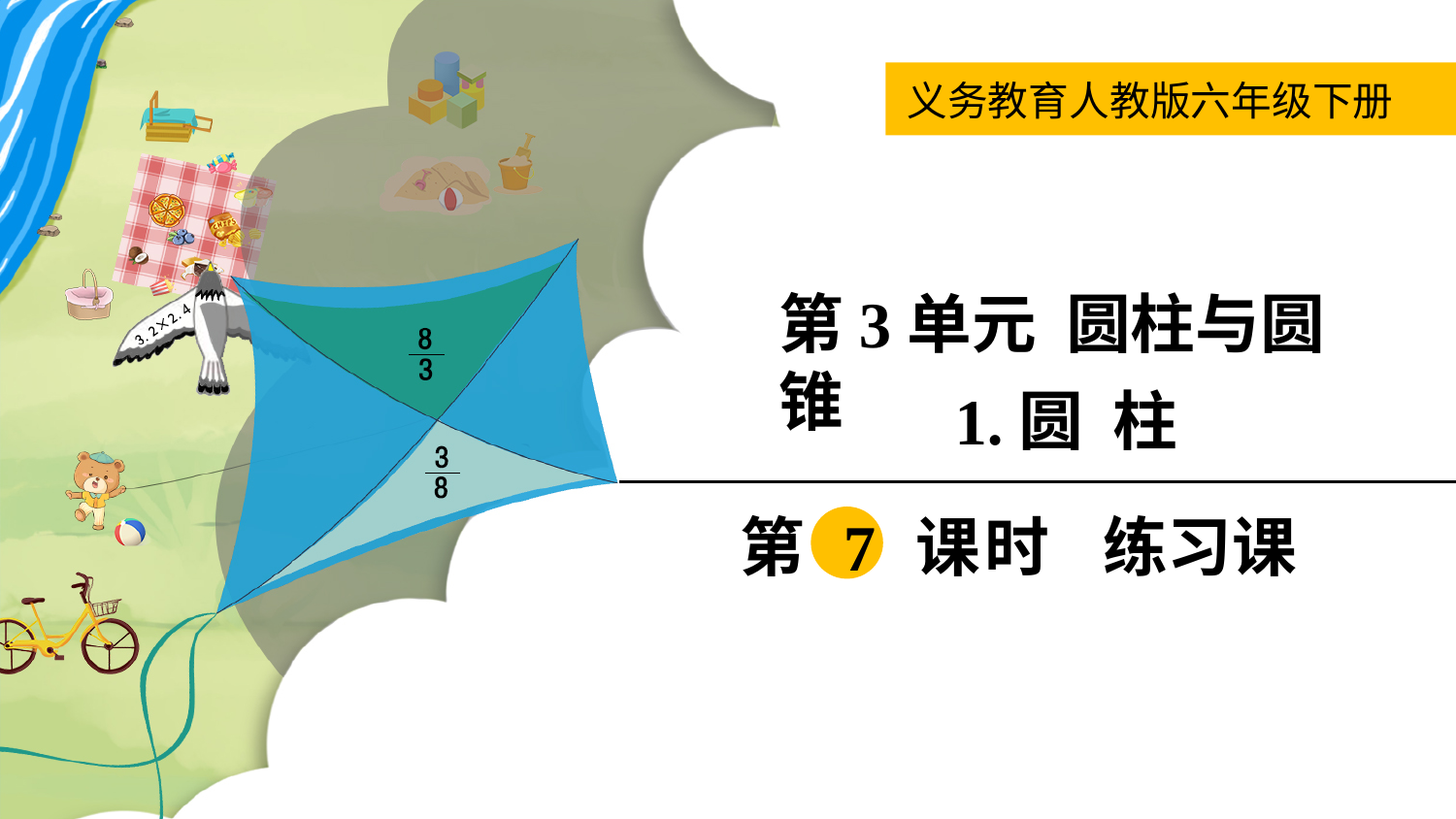

义务教育人教版六年级下册
第3单元  圆柱与圆锥
1.圆  柱
第 7 课时
练习课